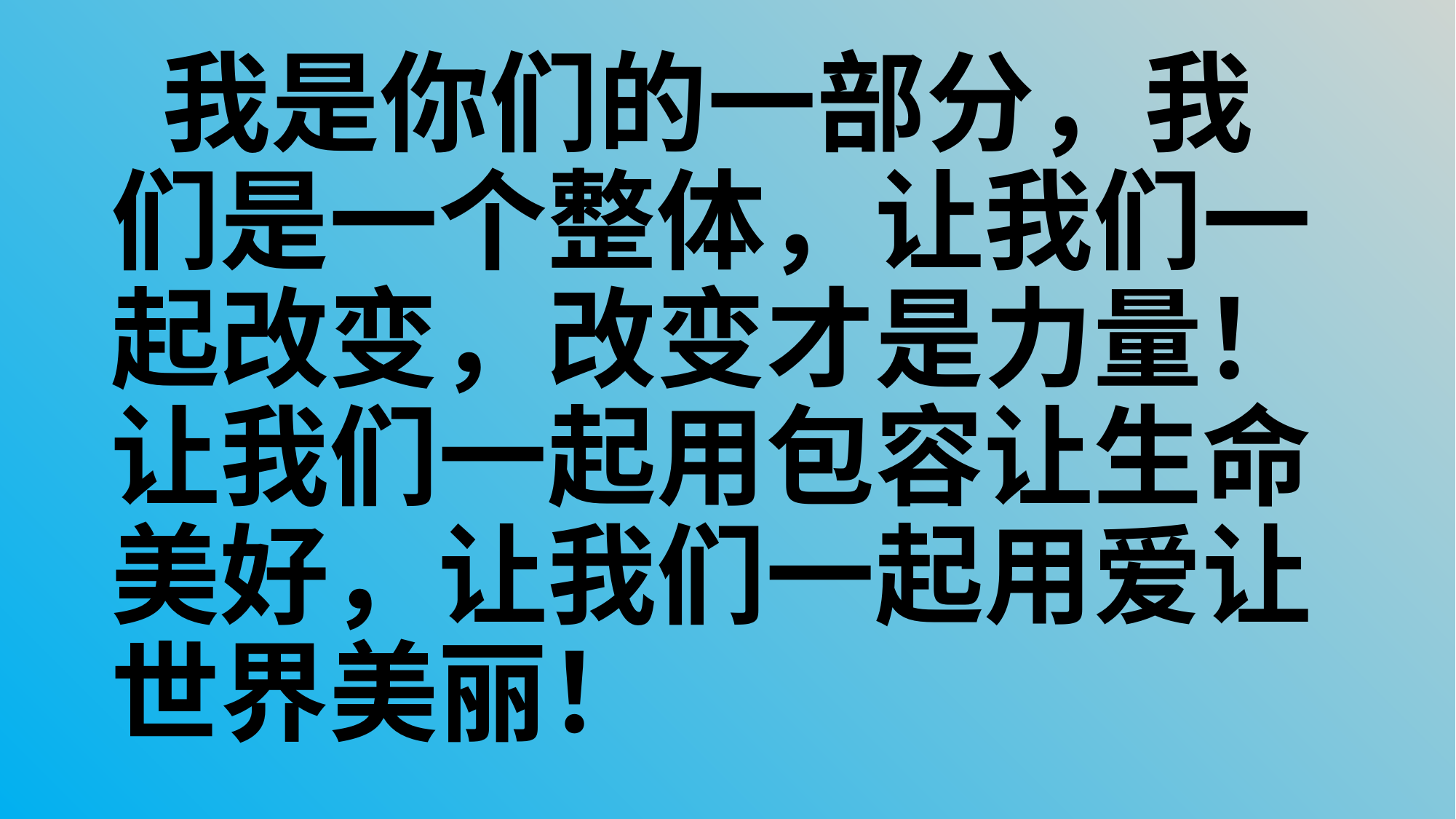

# 我是你们的一部分，我们是一个整体，让我们一起改变，改变才是力量！让我们一起用包容让生命美好，让我们一起用爱让世界美丽！